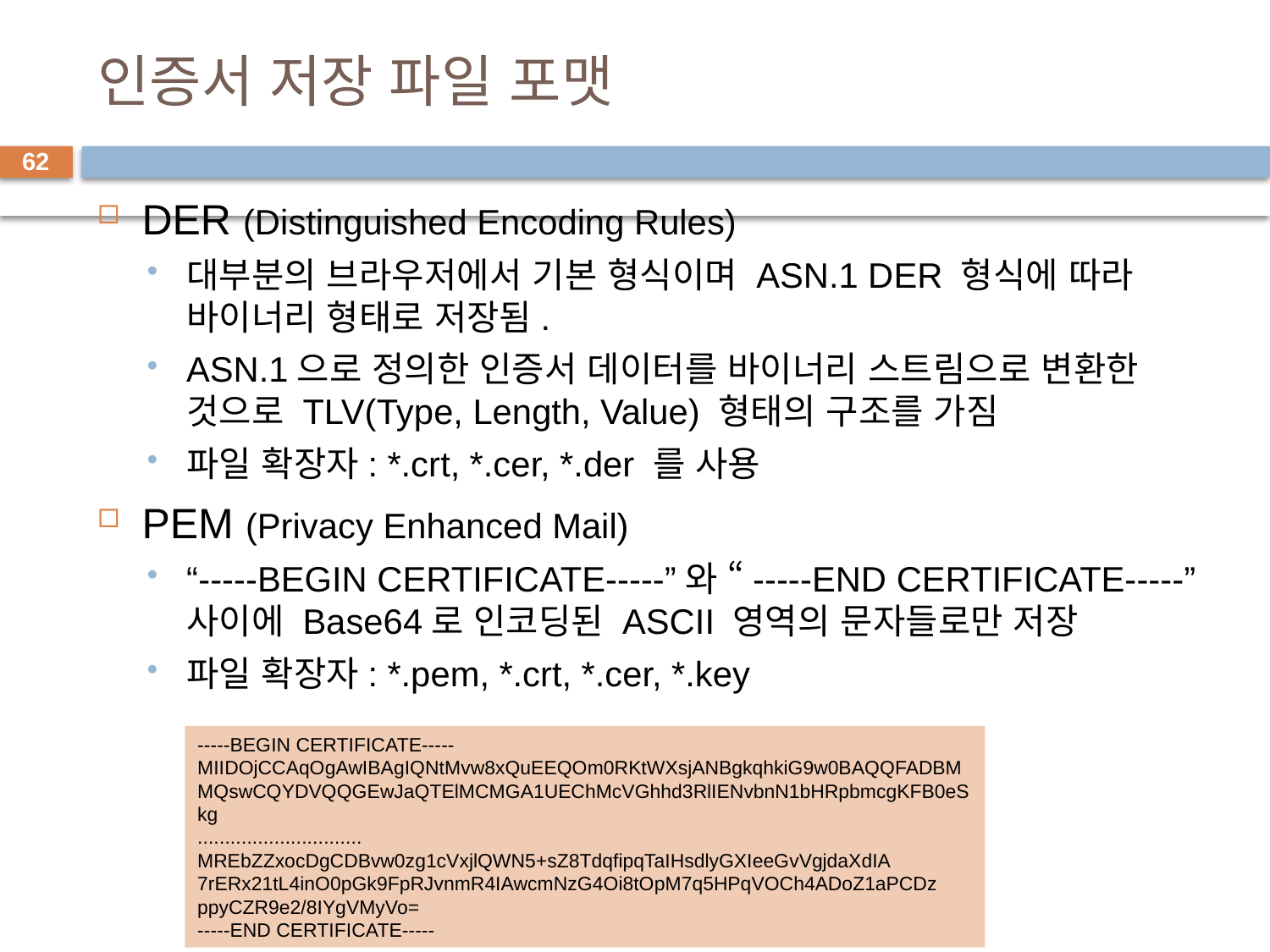

# 인증서 저장 파일 포맷
62
DER (Distinguished Encoding Rules)
대부분의 브라우저에서 기본 형식이며 ASN.1 DER 형식에 따라 바이너리 형태로 저장됨.
ASN.1으로 정의한 인증서 데이터를 바이너리 스트림으로 변환한 것으로 TLV(Type, Length, Value) 형태의 구조를 가짐
파일 확장자: *.crt, *.cer, *.der 를 사용
PEM (Privacy Enhanced Mail)
“-----BEGIN CERTIFICATE-----”와 “-----END CERTIFICATE-----” 사이에 Base64로 인코딩된 ASCII 영역의 문자들로만 저장
파일 확장자: *.pem, *.crt, *.cer, *.key
-----BEGIN CERTIFICATE-----
MIIDOjCCAqOgAwIBAgIQNtMvw8xQuEEQOm0RKtWXsjANBgkqhkiG9w0BAQQFADBM
MQswCQYDVQQGEwJaQTElMCMGA1UEChMcVGhhd3RlIENvbnN1bHRpbmcgKFB0eSkg
..............................
MREbZZxocDgCDBvw0zg1cVxjlQWN5+sZ8TdqfipqTaIHsdlyGXIeeGvVgjdaXdIA
7rERx21tL4inO0pGk9FpRJvnmR4IAwcmNzG4Oi8tOpM7q5HPqVOCh4ADoZ1aPCDz
ppyCZR9e2/8IYgVMyVo=
-----END CERTIFICATE-----